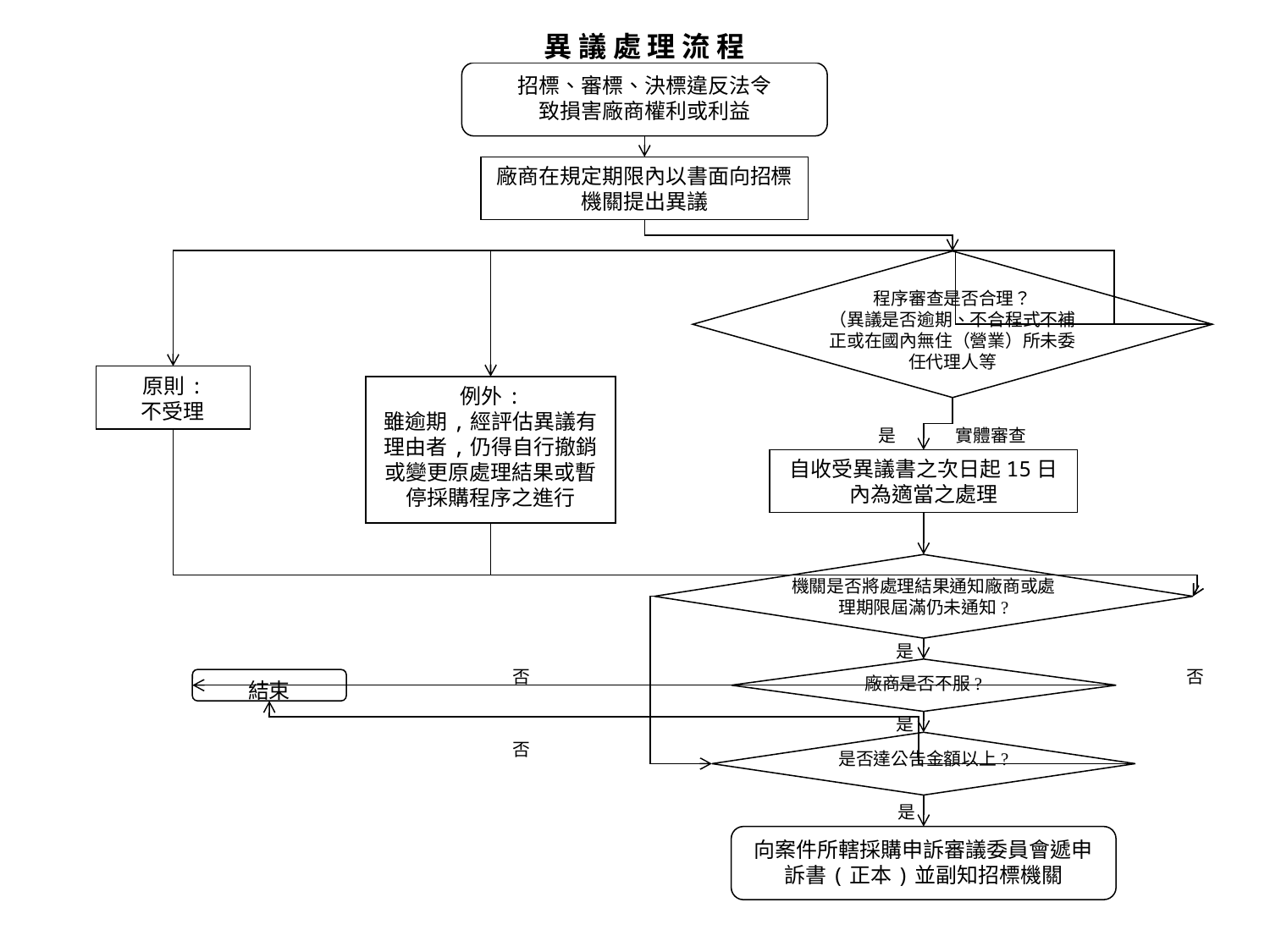

異 議 處 理 流 程
招標、審標、決標違反法令
致損害廠商權利或利益
廠商在規定期限內以書面向招標機關提出異議
程序審查是否合理？
（異議是否逾期、不合程式不補正或在國內無住（營業）所未委任代理人等
原則:
不受理
例外:
雖逾期,經評估異議有理由者,仍得自行撤銷或變更原處理結果或暫停採購程序之進行
是
實體審查
自收受異議書之次日起15日內為適當之處理
機關是否將處理結果通知廠商或處理期限屆滿仍未通知?
是
否
廠商是否不服?
否
結束
是
否
是否達公告金額以上?
是
向案件所轄採購申訴審議委員會遞申訴書(正本)並副知招標機關